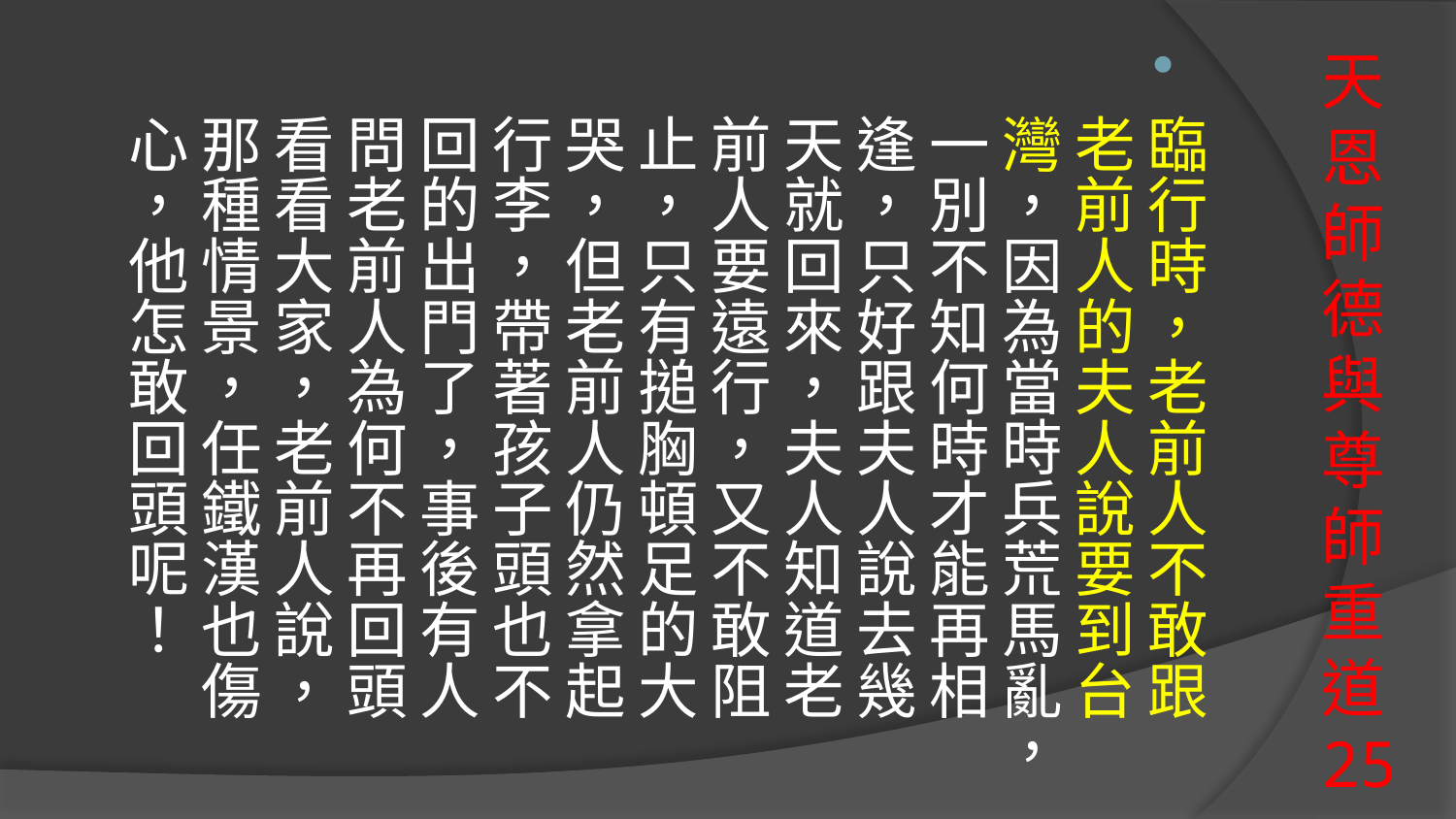

# 天恩師德與尊師重道 25
臨行時，老前人不敢跟老前人的夫人說要到台灣，因為當時兵荒馬亂，一別不知何時才能再相逢，只好跟夫人說去幾天就回來，夫人知道老前人要遠行，又不敢阻止，只有搥胸頓足的大哭，但老前人仍然拿起行李，帶著孩子頭也不回的出門了，事後有人問老前人為何不再回頭看看大家，老前人說，那種情景，任鐵漢也傷心，他怎敢回頭呢！